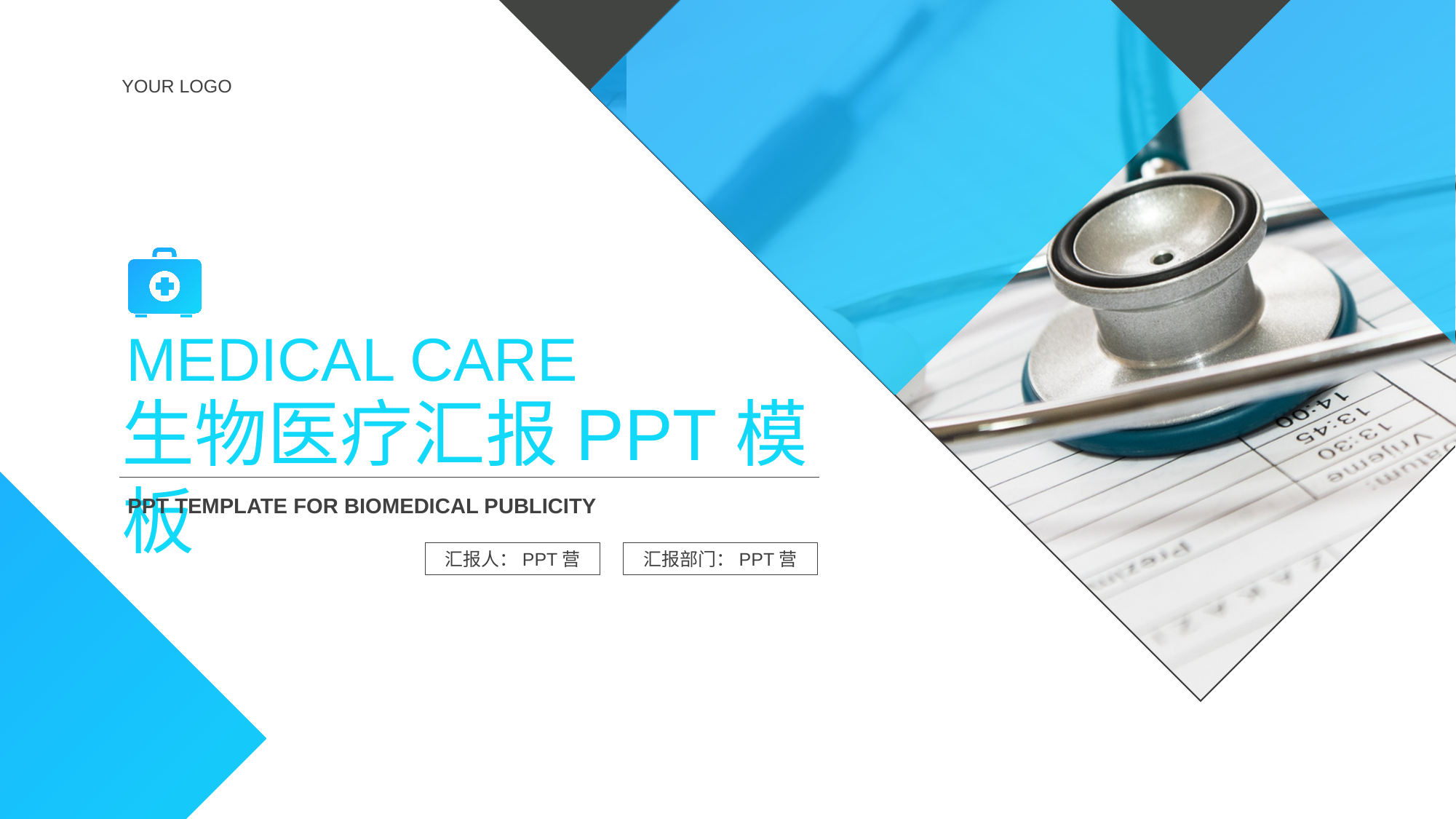

YOUR LOGO

MEDICAL CARE
生物医疗汇报PPT模板
PPT TEMPLATE FOR BIOMEDICAL PUBLICITY
汇报人：PPT营
汇报部门：PPT营